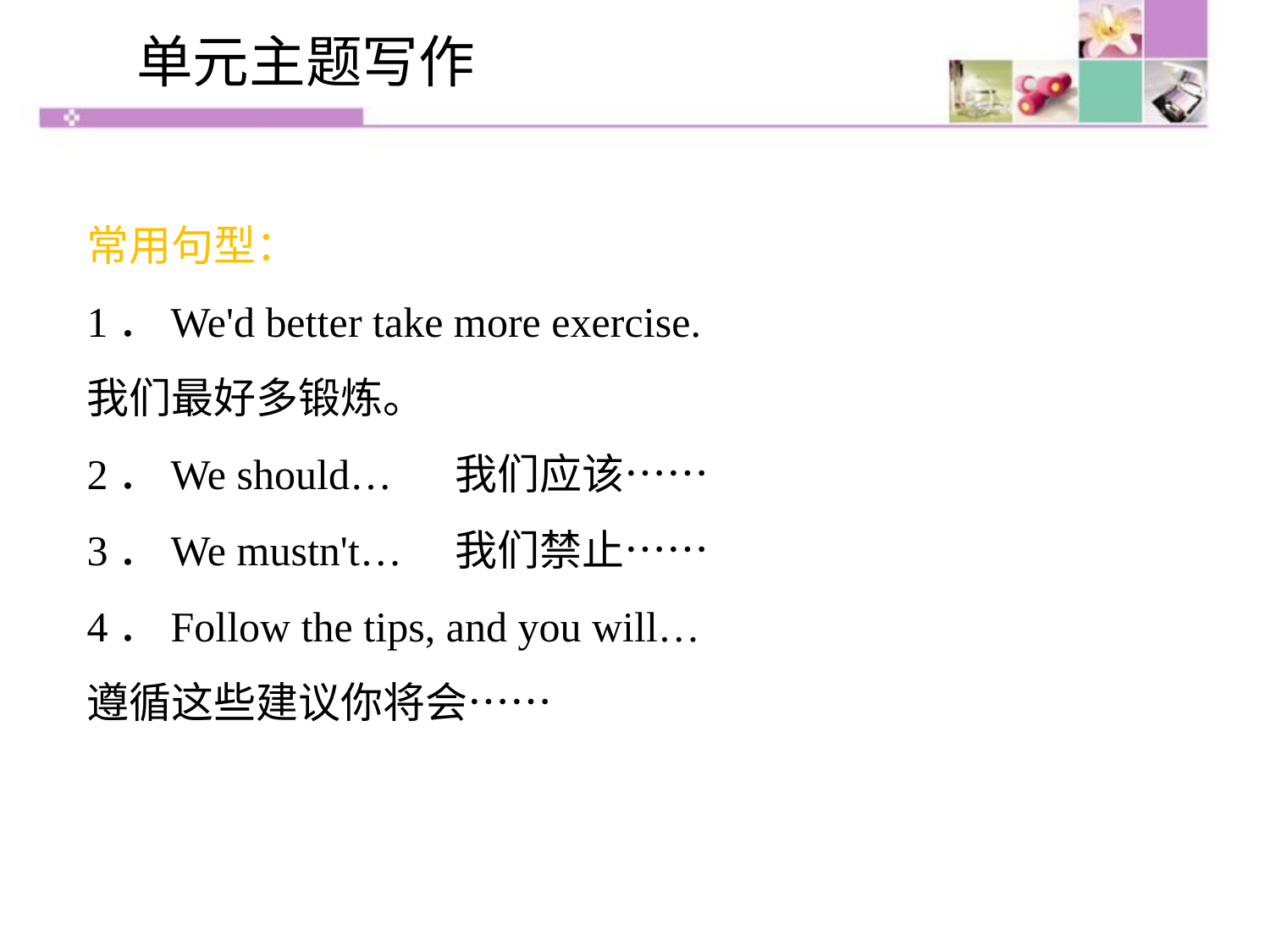

单元主题写作
常用句型：
1．We'd better take more exercise.
我们最好多锻炼。
2．We should…     我们应该……
3．We mustn't…    我们禁止……
4．Follow the tips, and you will…
遵循这些建议你将会……